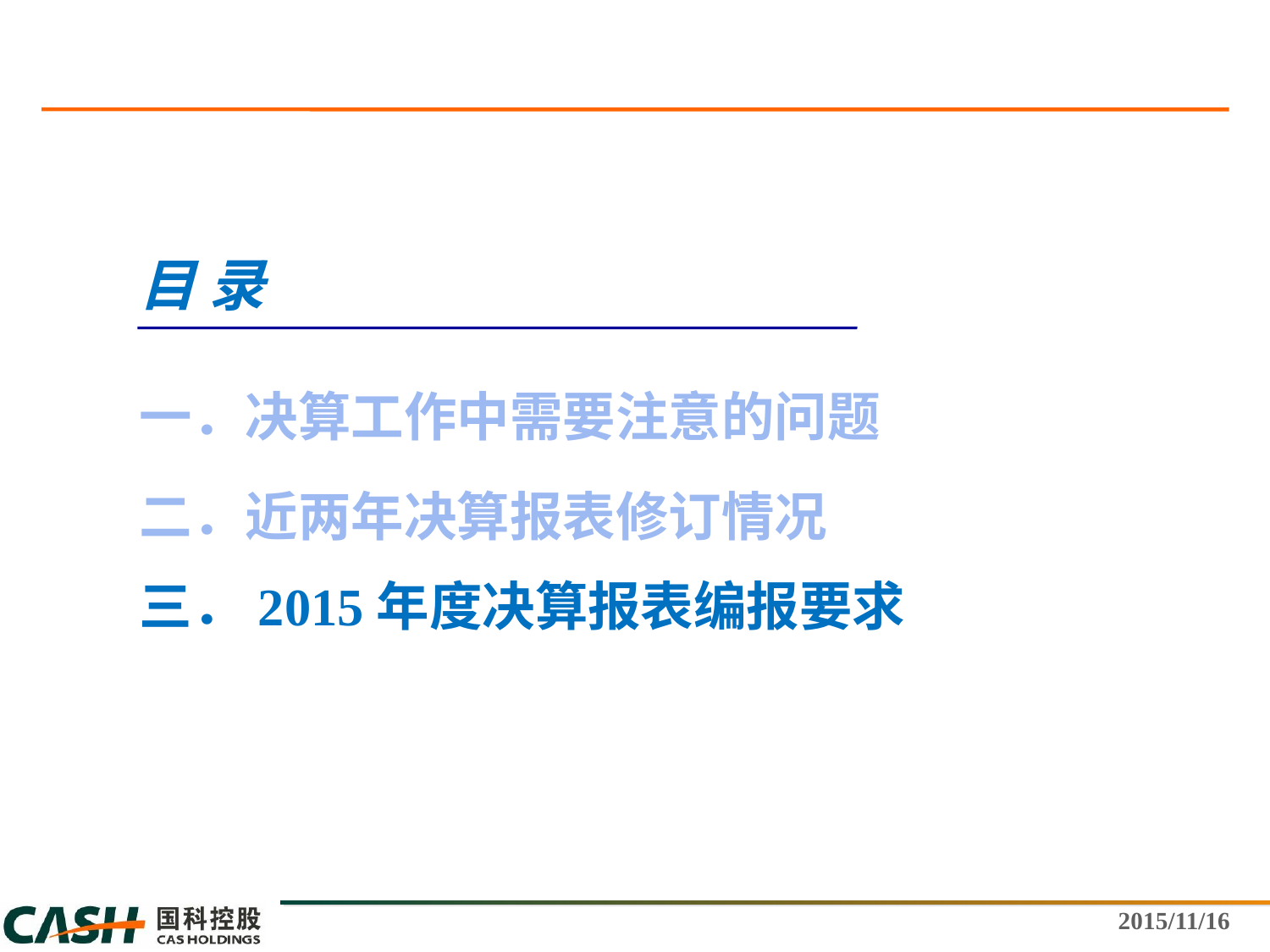

目 录

一．决算工作中需要注意的问题
二．近两年决算报表修订情况
三．2015年度决算报表编报要求